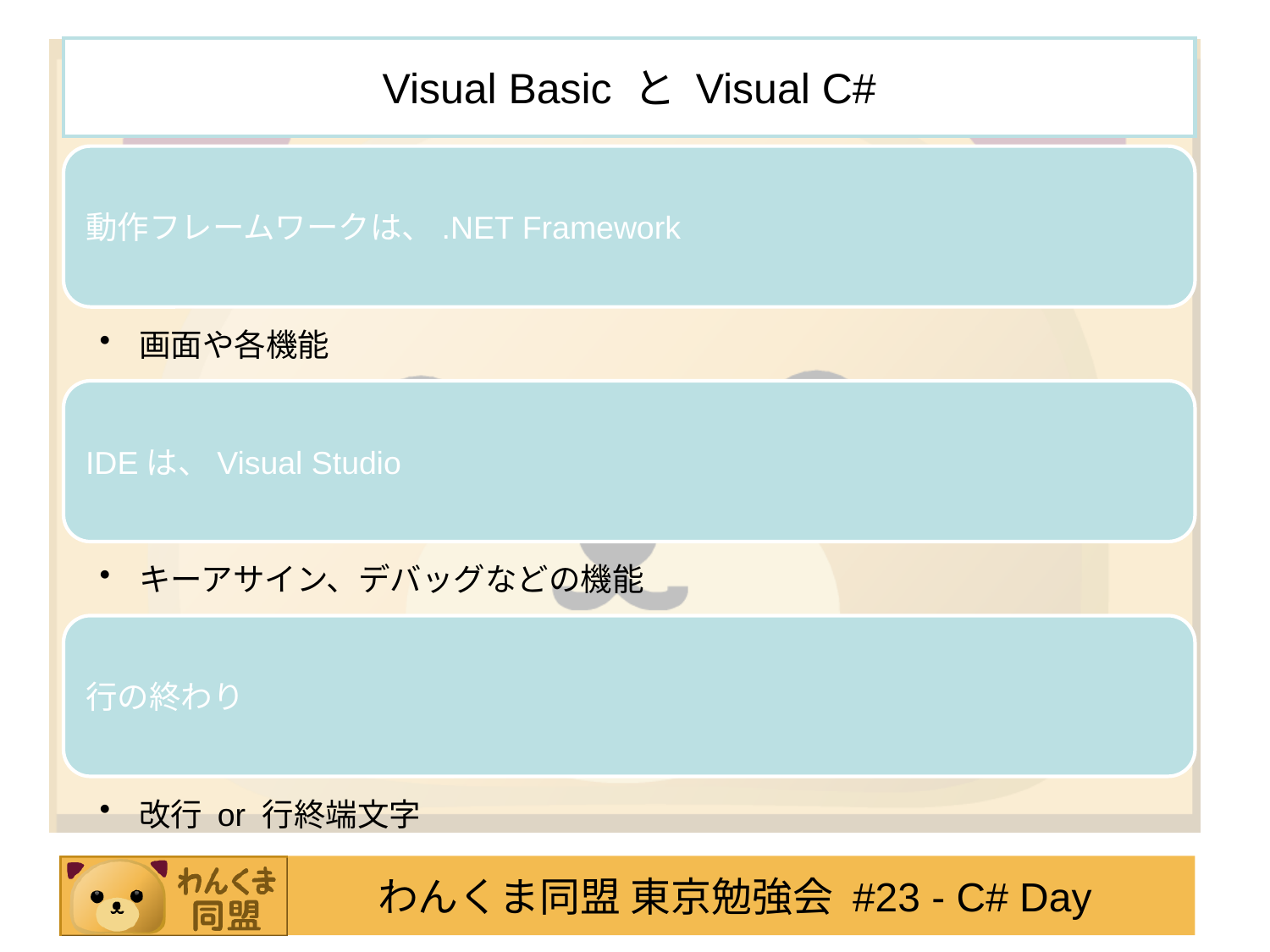

# Visual Basic と Visual C#
動作フレームワークは、.NET Framework
画面や各機能
IDEは、Visual Studio
キーアサイン、デバッグなどの機能
行の終わり
改行 or 行終端文字